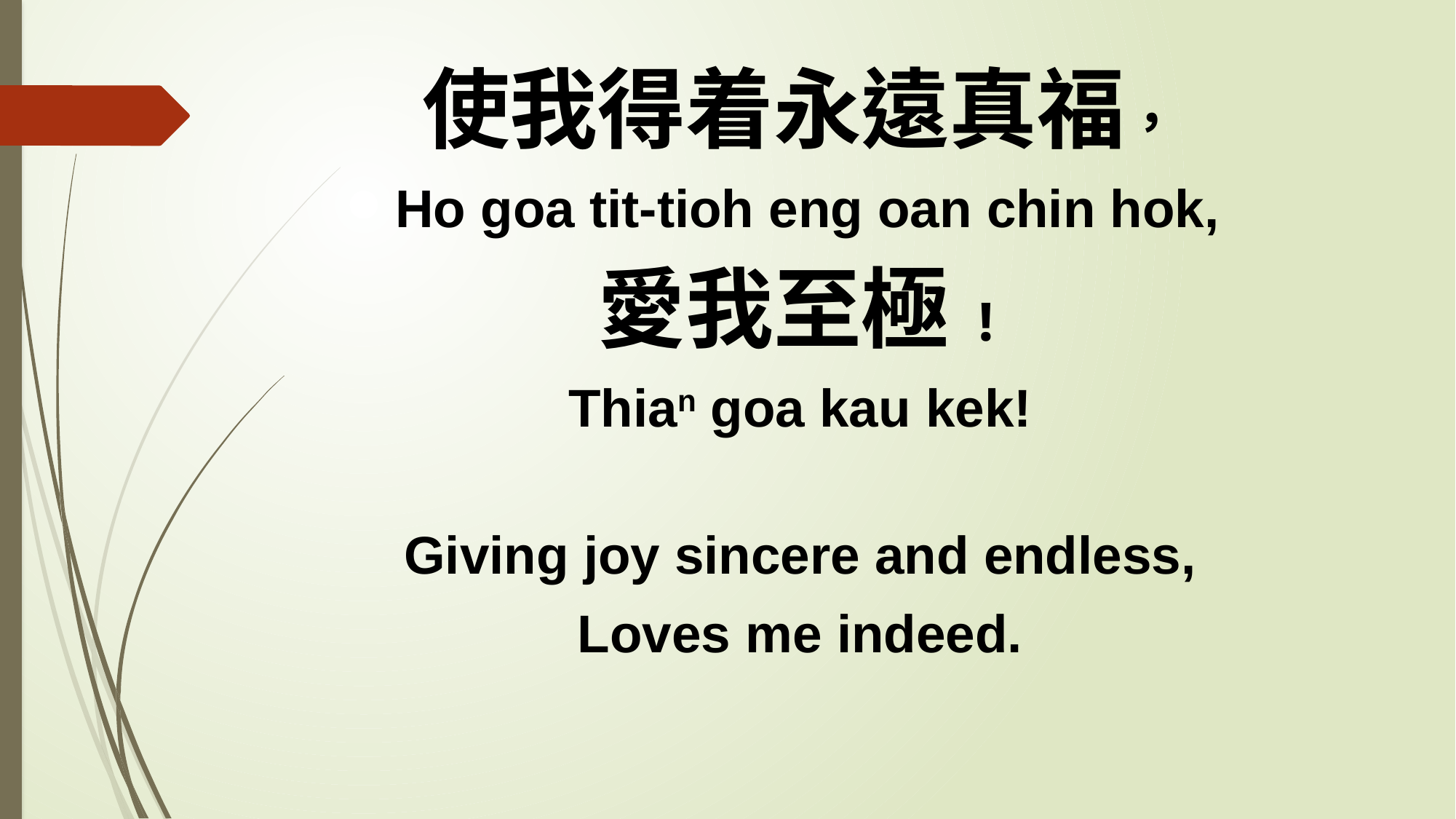

使我得着永遠真福，
 Ho goa tit-tioh eng oan chin hok,
愛我至極!
Thian goa kau kek!

Giving joy sincere and endless,
Loves me indeed.